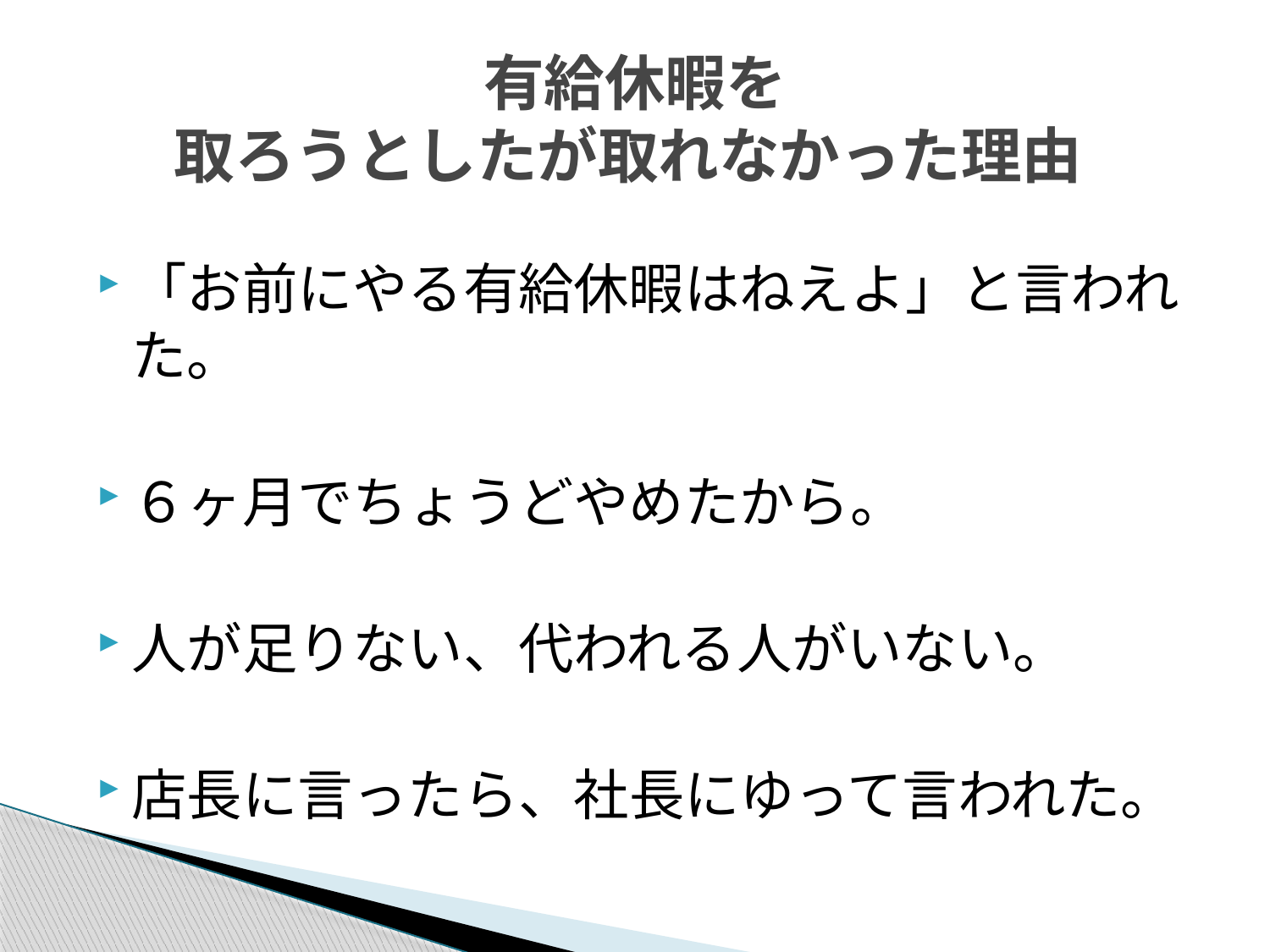

# 有給休暇を 取ろうとしたが取れなかった理由
「お前にやる有給休暇はねえよ」と言われた。

６ヶ月でちょうどやめたから。

人が足りない、代われる人がいない。

店長に言ったら、社長にゆって言われた。